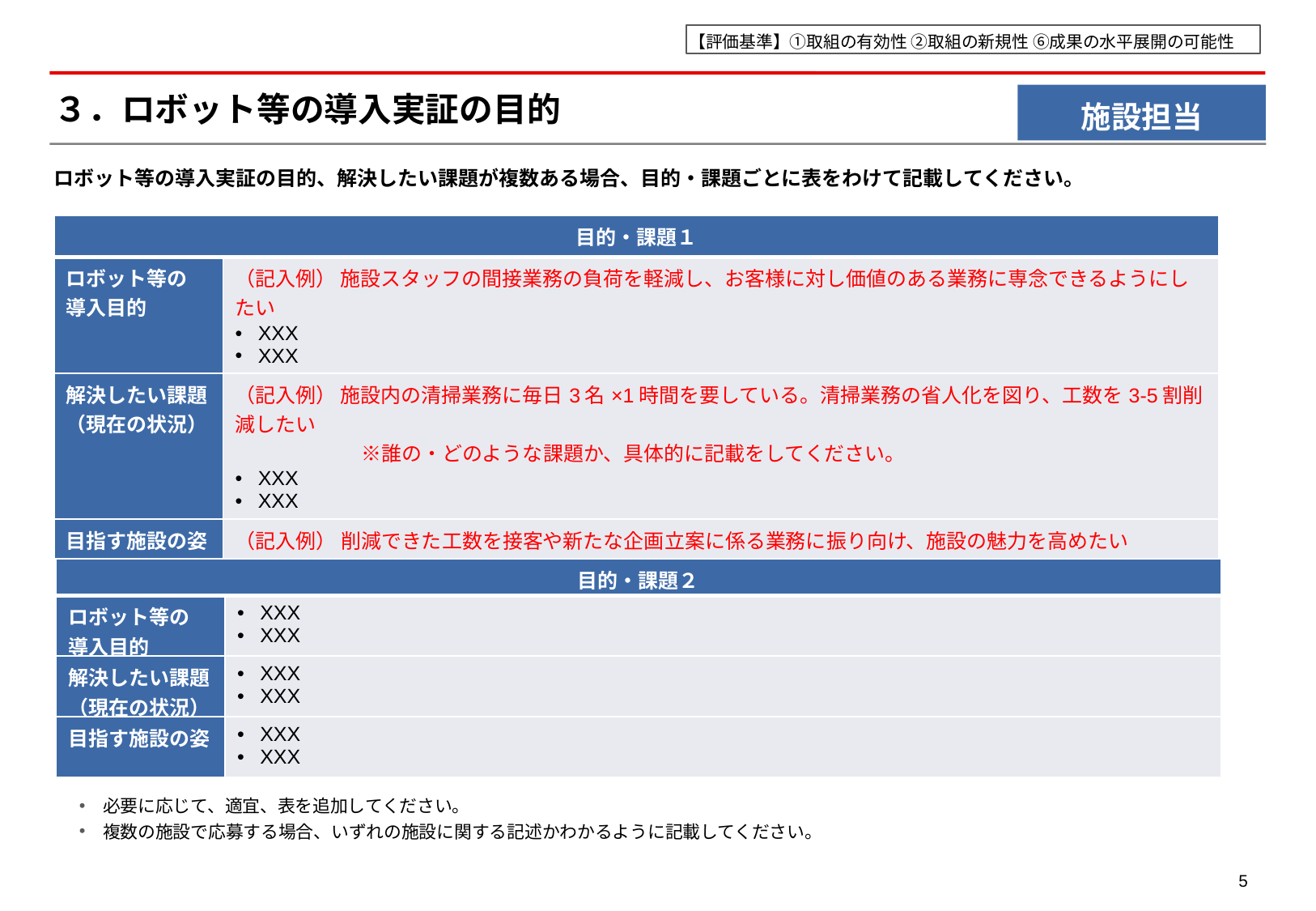

【評価基準】①取組の有効性 ②取組の新規性 ⑥成果の水平展開の可能性
施設担当
# ３．ロボット等の導入実証の目的
ロボット等の導入実証の目的、解決したい課題が複数ある場合、目的・課題ごとに表をわけて記載してください。
| 目的・課題１ |  |
| --- | --- |
| ロボット等の 導入目的 | （記入例） 施設スタッフの間接業務の負荷を軽減し、お客様に対し価値のある業務に専念できるようにしたい XXX XXX |
| 解決したい課題 （現在の状況） | （記入例） 施設内の清掃業務に毎日3名×1時間を要している。清掃業務の省人化を図り、工数を3-5割削減したい 　　　　　　 ※誰の・どのような課題か、具体的に記載をしてください。 XXX XXX |
| 目指す施設の姿 | （記入例） 削減できた工数を接客や新たな企画立案に係る業務に振り向け、施設の魅力を高めたい XXX XXX |
| 目的・課題２ |  |
| --- | --- |
| ロボット等の 導入目的 | XXX XXX |
| 解決したい課題 （現在の状況） | XXX XXX |
| 目指す施設の姿 | XXX XXX |
必要に応じて、適宜、表を追加してください。
複数の施設で応募する場合、いずれの施設に関する記述かわかるように記載してください。